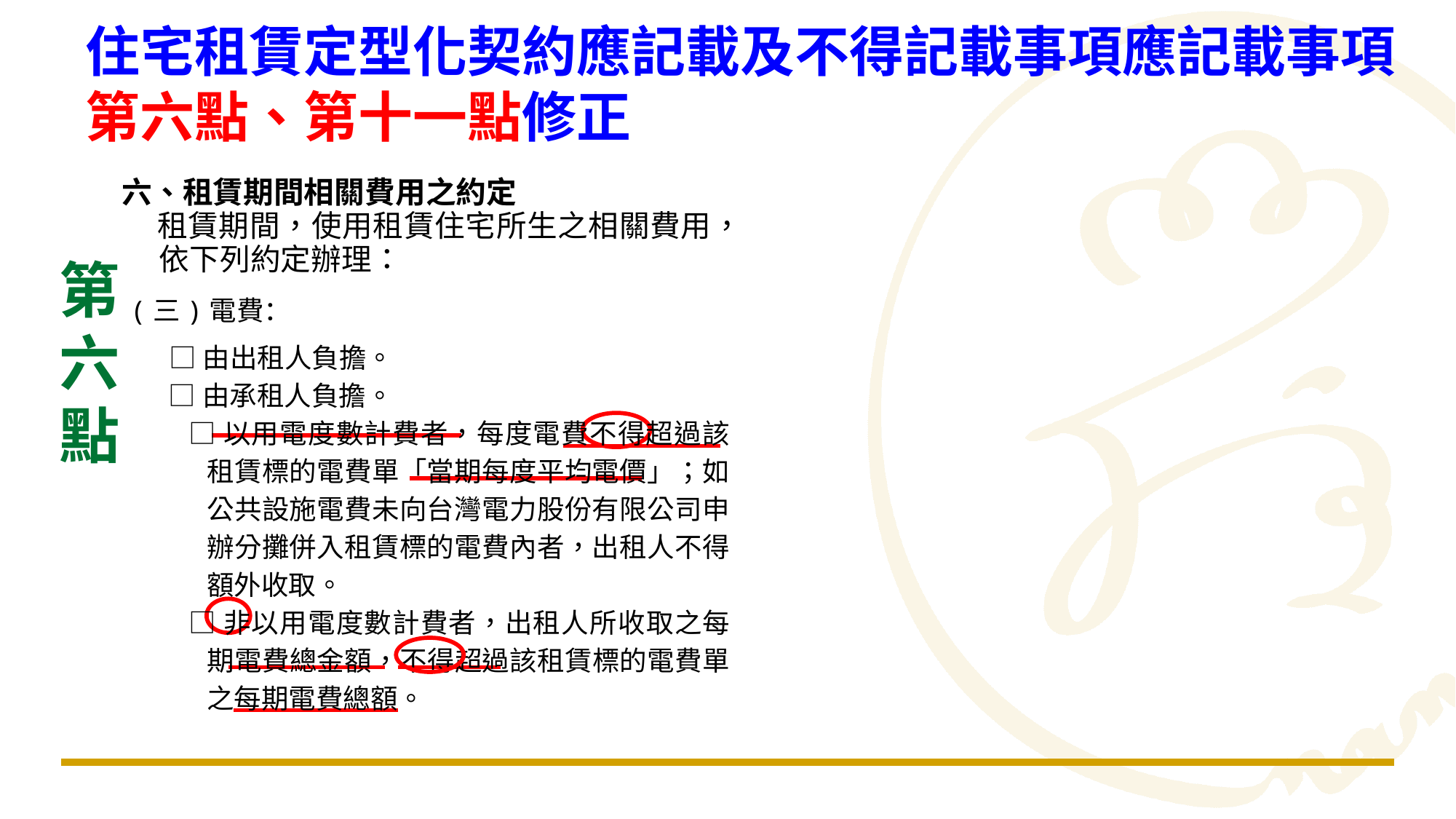

住宅租賃定型化契約應記載及不得記載事項應記載事項第六點、第十一點修正
六、租賃期間相關費用之約定
租賃期間，使用租賃住宅所生之相關費用，
依下列約定辦理：
第六點
(三)電費：
□由出租人負擔。
□由承租人負擔。
□以用電度數計費者，每度電費不得超過該租賃標的電費單「當期每度平均電價」；如公共設施電費未向台灣電力股份有限公司申辦分攤併入租賃標的電費內者，出租人不得額外收取。
□非以用電度數計費者，出租人所收取之每期電費總金額，不得超過該租賃標的電費單之每期電費總額。